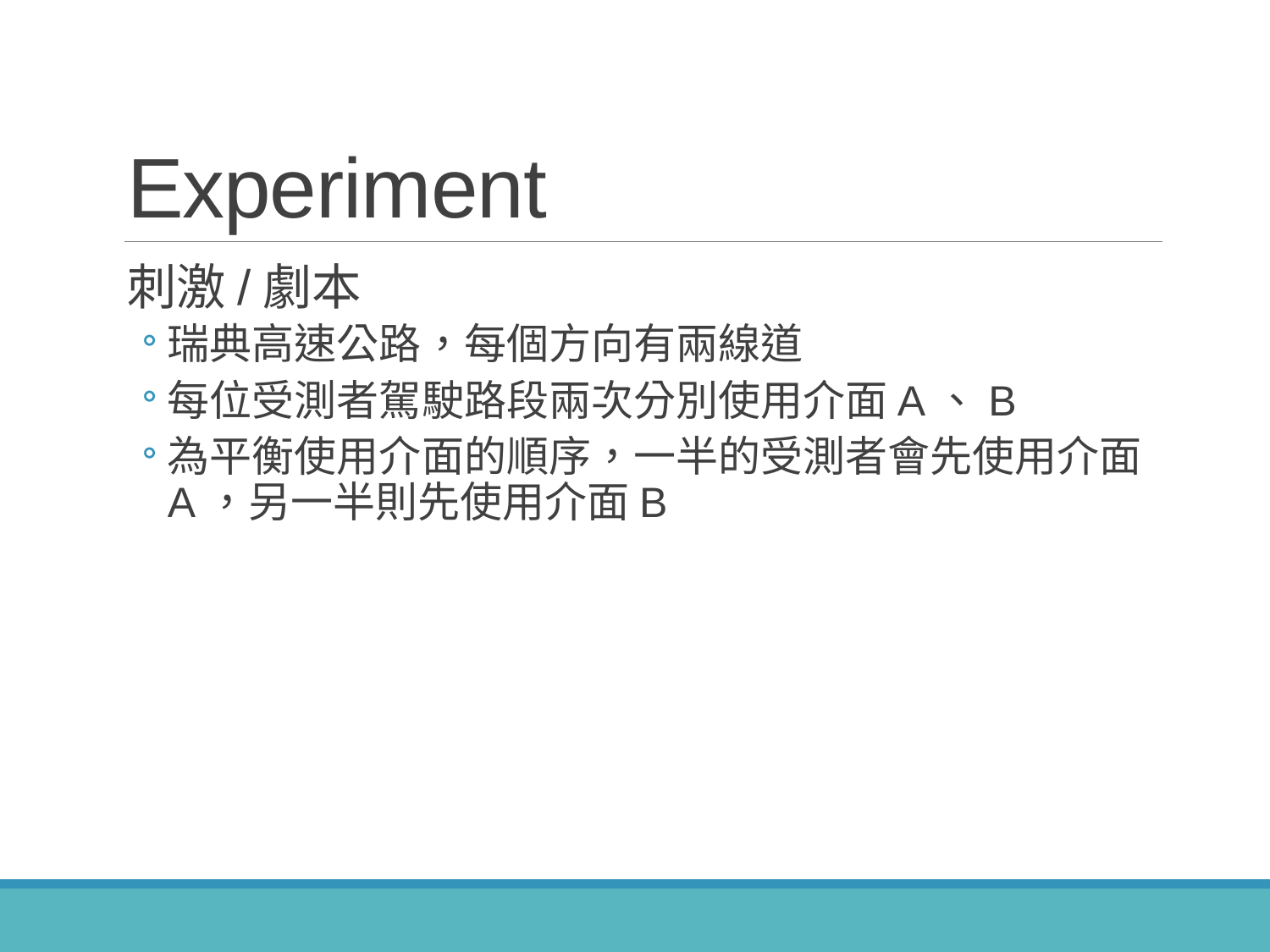

# Experiment
刺激/劇本
瑞典高速公路，每個方向有兩線道
每位受測者駕駛路段兩次分別使用介面A、B
為平衡使用介面的順序，一半的受測者會先使用介面A，另一半則先使用介面B